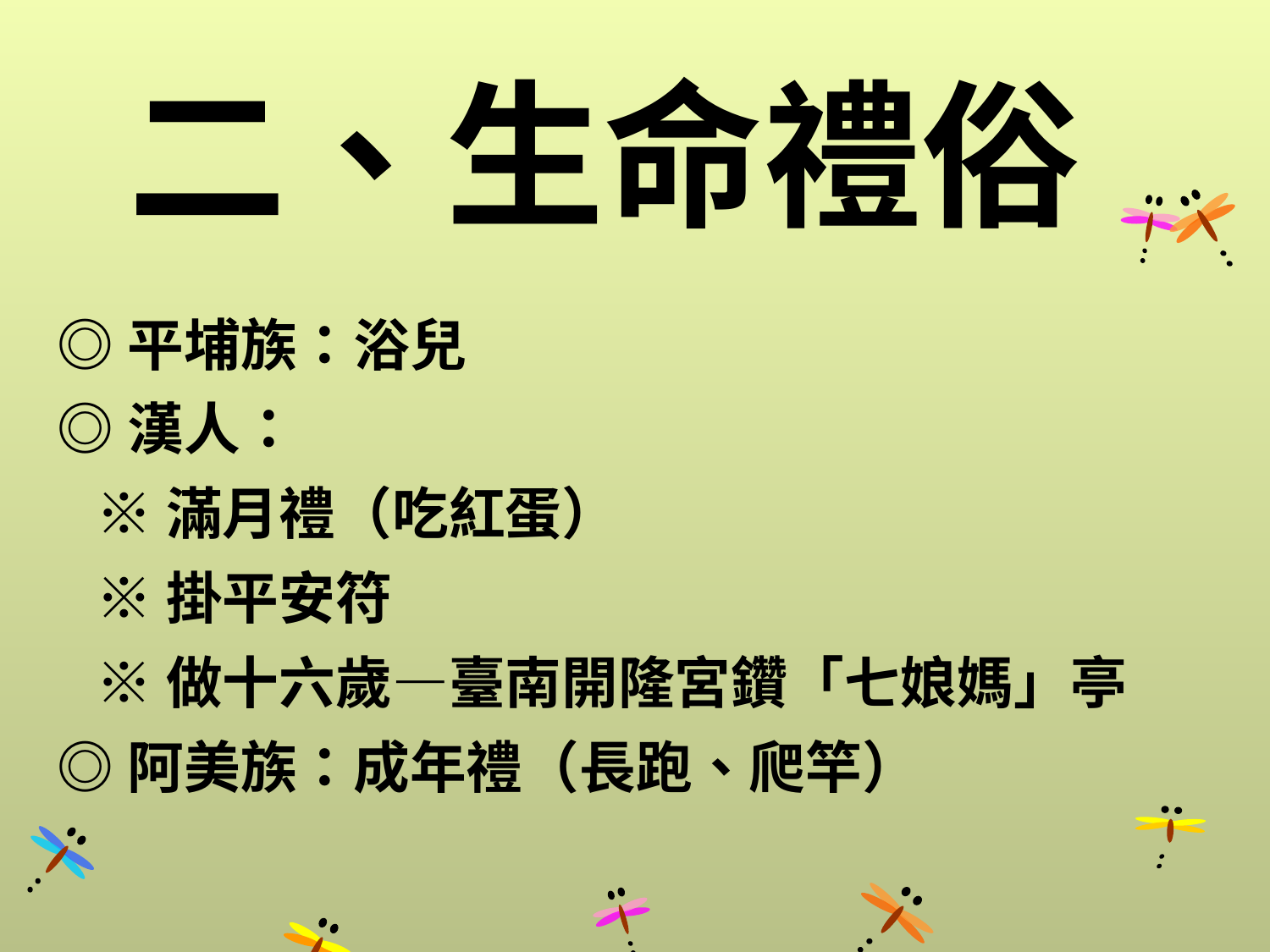

# 二、生命禮俗
◎平埔族：浴兒
◎漢人：
   ※滿月禮（吃紅蛋）
   ※掛平安符
   ※做十六歲—臺南開隆宮鑽「七娘媽」亭
◎阿美族：成年禮（長跑、爬竿）